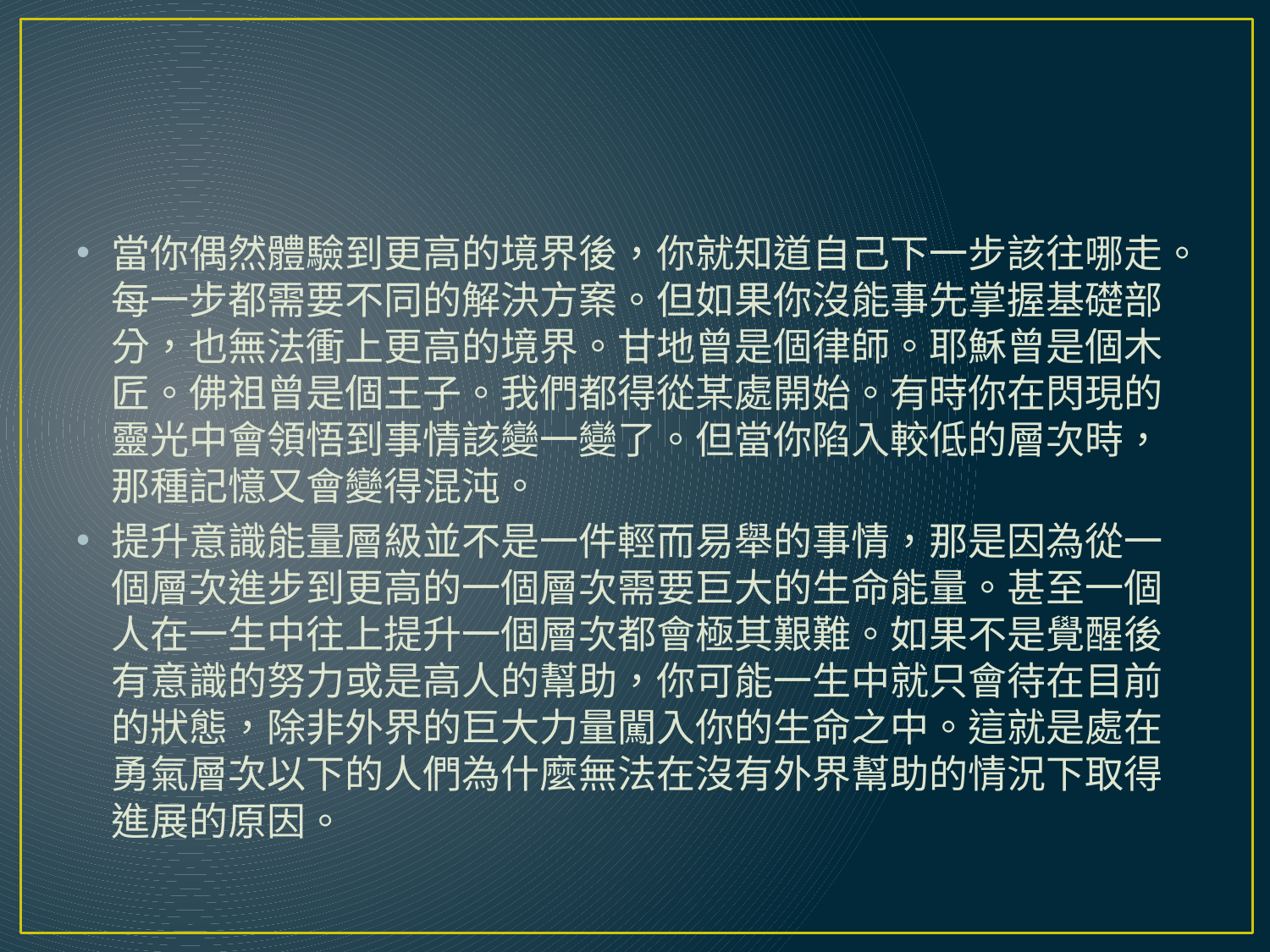

#
當你偶然體驗到更高的境界後，你就知道自己下一步該往哪走。每一步都需要不同的解決方案。但如果你沒能事先掌握基礎部分，也無法衝上更高的境界。甘地曾是個律師。耶穌曾是個木匠。佛祖曾是個王子。我們都得從某處開始。有時你在閃現的靈光中會領悟到事情該變一變了。但當你陷入較低的層次時，那種記憶又會變得混沌。
提升意識能量層級並不是一件輕而易舉的事情，那是因為從一個層次進步到更高的一個層次需要巨大的生命能量。甚至一個人在一生中往上提升一個層次都會極其艱難。如果不是覺醒後有意識的努力或是高人的幫助，你可能一生中就只會待在目前的狀態，除非外界的巨大力量闖入你的生命之中。這就是處在勇氣層次以下的人們為什麼無法在沒有外界幫助的情況下取得進展的原因。